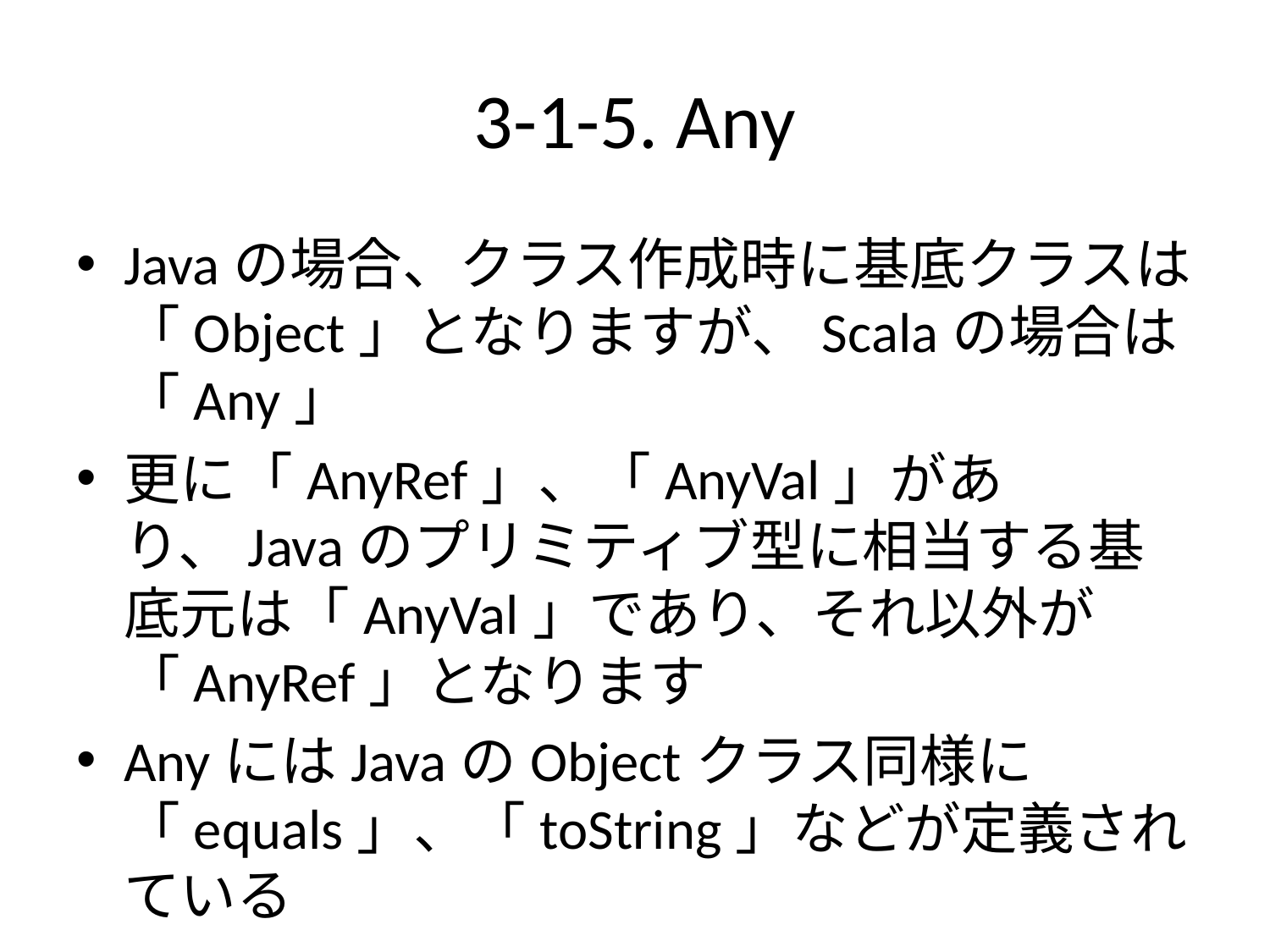

# 3-1-5. Any
Javaの場合、クラス作成時に基底クラスは「Object」となりますが、Scalaの場合は「Any」
更に「AnyRef」、「AnyVal」があり、Javaのプリミティブ型に相当する基底元は「AnyVal」であり、それ以外が「AnyRef」となります
AnyにはJavaのObjectクラス同様に「equals」、「toString」などが定義されている